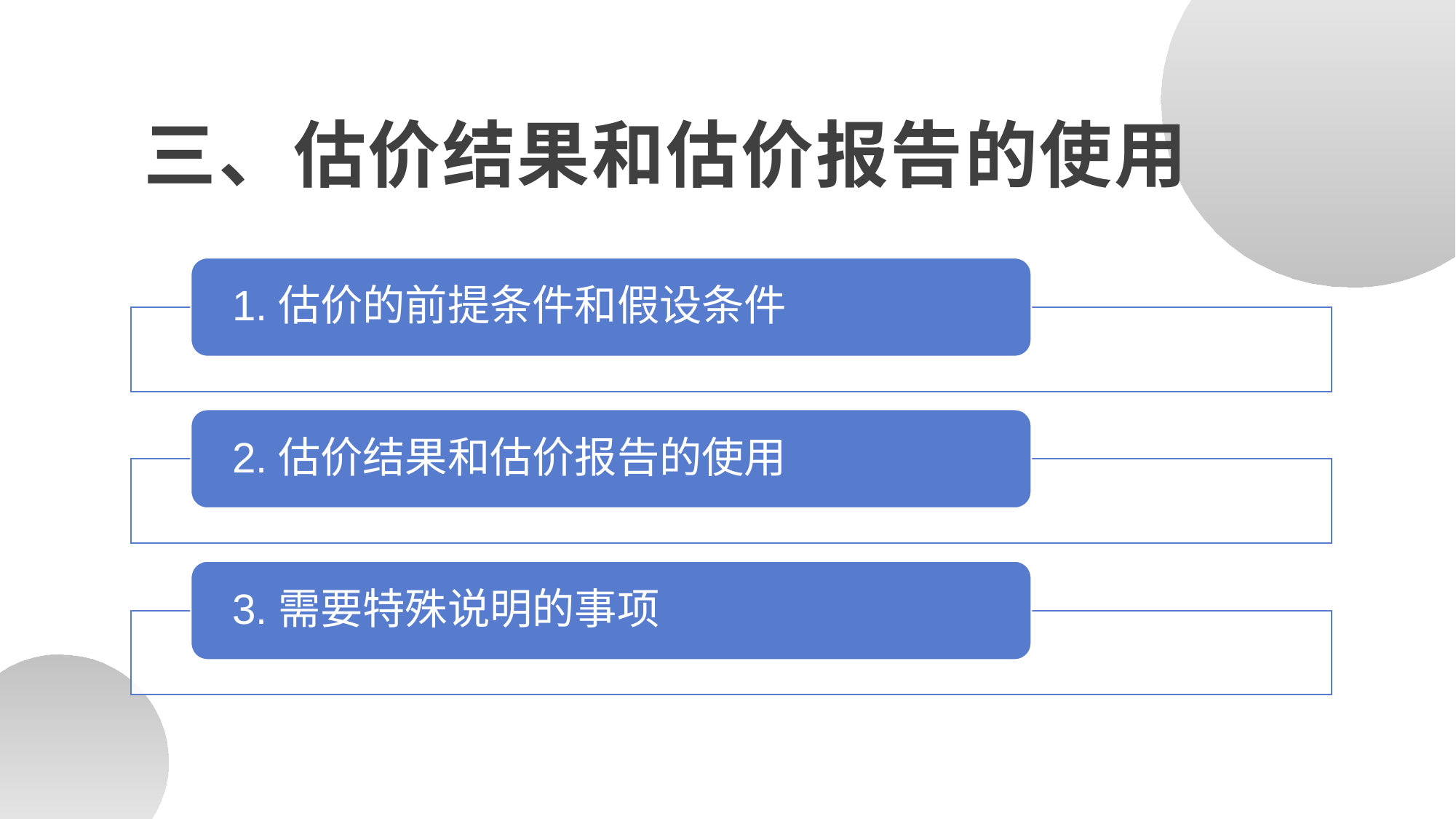

三、估价结果和估价报告的使用
1.估价的前提条件和假设条件
2.估价结果和估价报告的使用
3.需要特殊说明的事项